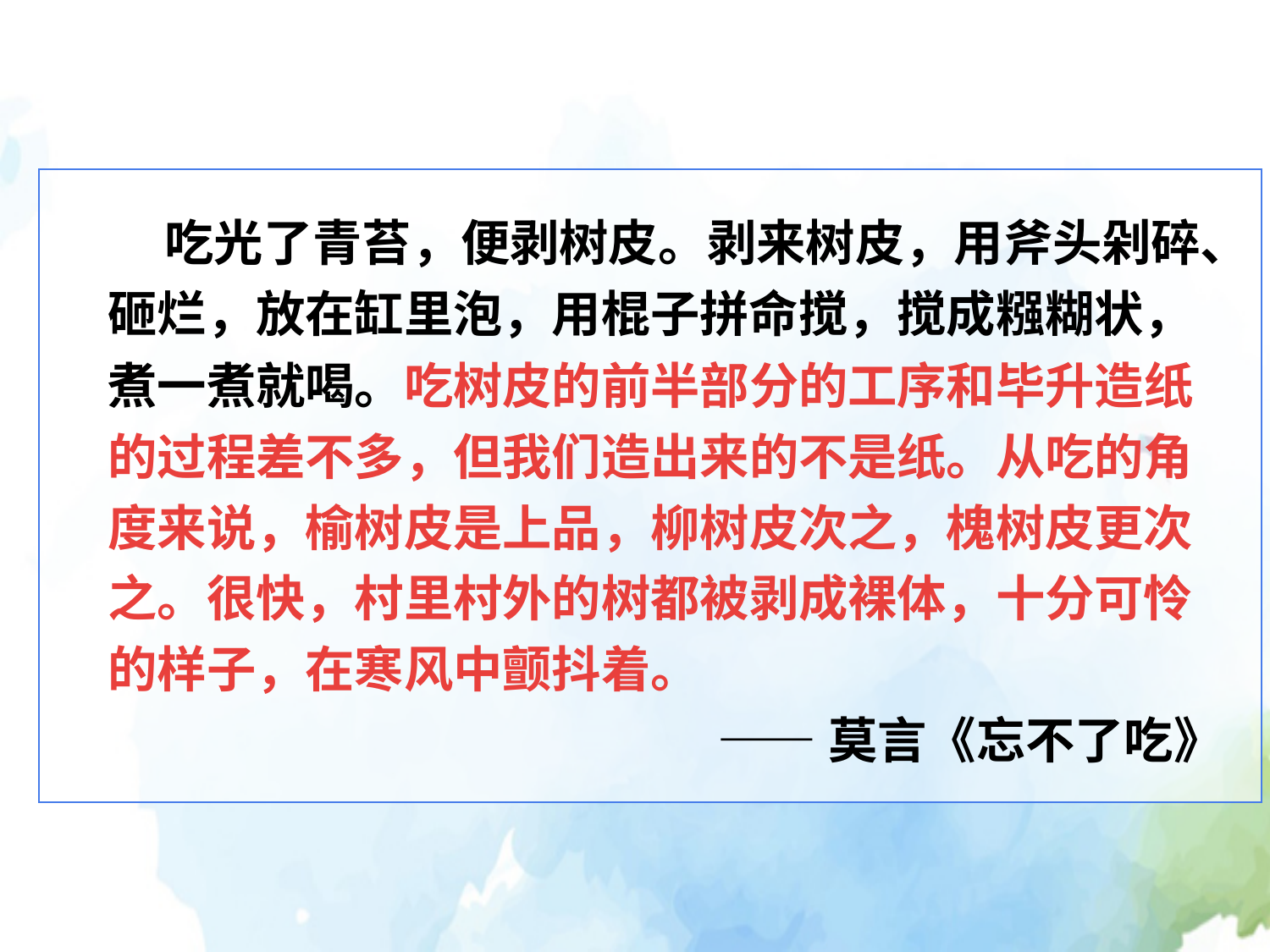

吃光了青苔，便剥树皮。剥来树皮，用斧头剁碎、砸烂，放在缸里泡，用棍子拼命搅，搅成糨糊状，煮一煮就喝。吃树皮的前半部分的工序和毕升造纸的过程差不多，但我们造出来的不是纸。从吃的角度来说，榆树皮是上品，柳树皮次之，槐树皮更次之。很快，村里村外的树都被剥成裸体，十分可怜的样子，在寒风中颤抖着。
——莫言《忘不了吃》